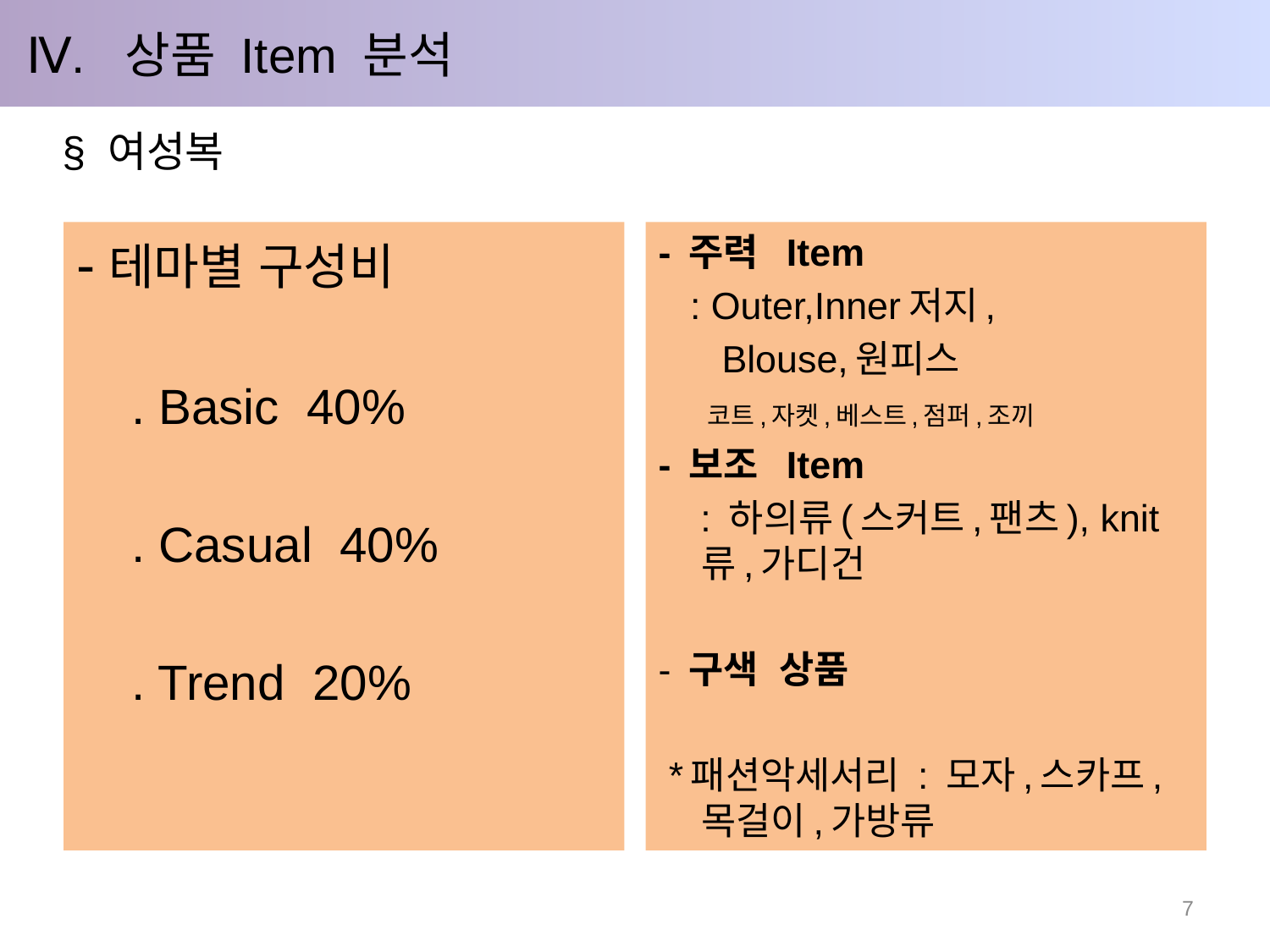

# Ⅳ.  상품 Item 분석
§ 여성복
-테마별 구성비

    . Basic  40%

    . Casual  40%

    . Trend  20%

- 주력  Item
   : Outer,Inner저지,
      Blouse,원피스
    코트,자켓,베스트,점퍼,조끼
- 보조  Item
    : 하의류(스커트,팬츠), knit류,가디건

- 구색  상품

 *패션악세서리 : 모자,스카프,목걸이,가방류

7